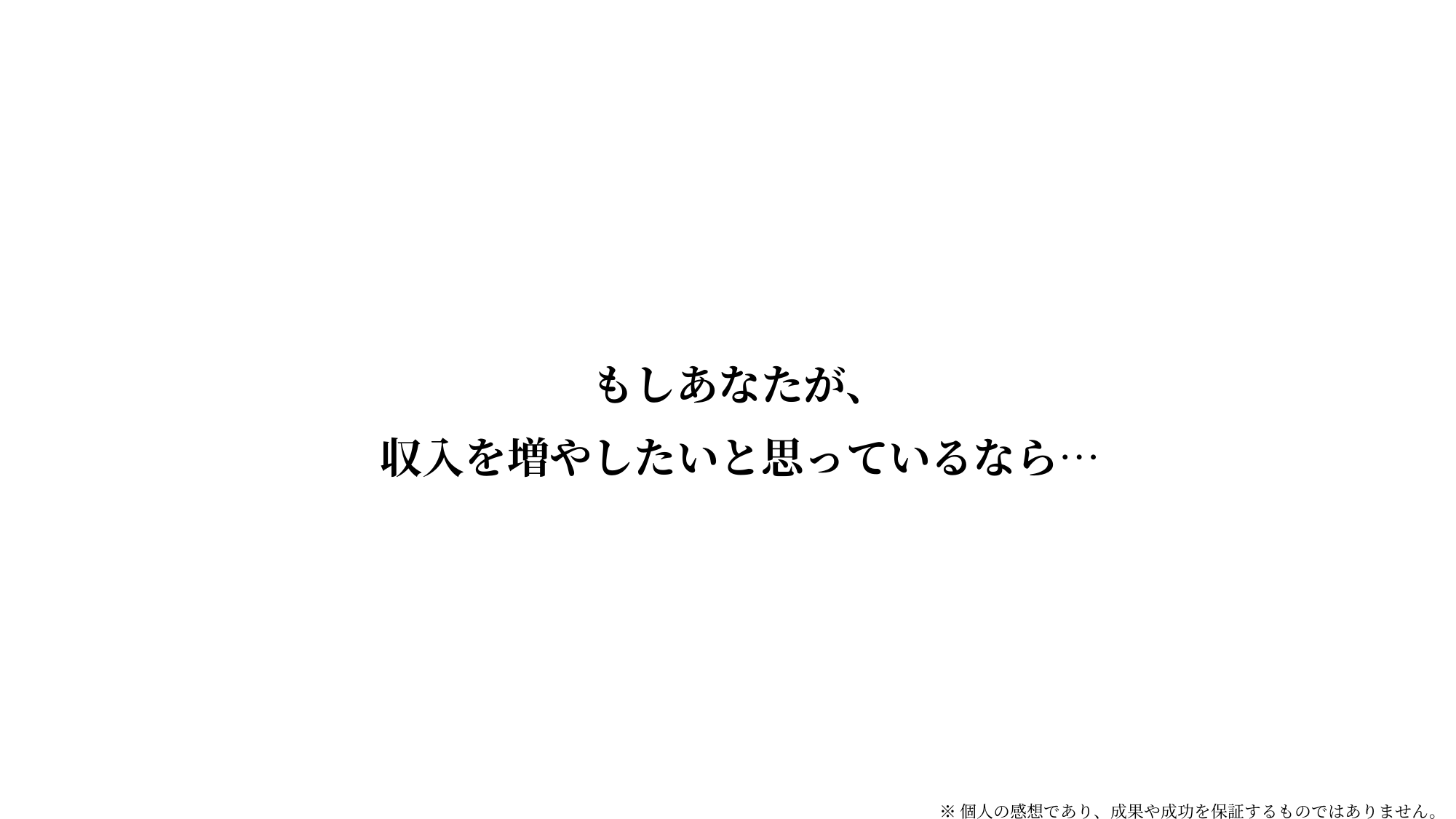

もしあなたが、
収入を増やしたいと思っているなら…
※個人の感想であり、成果や成功を保証するものではありません。